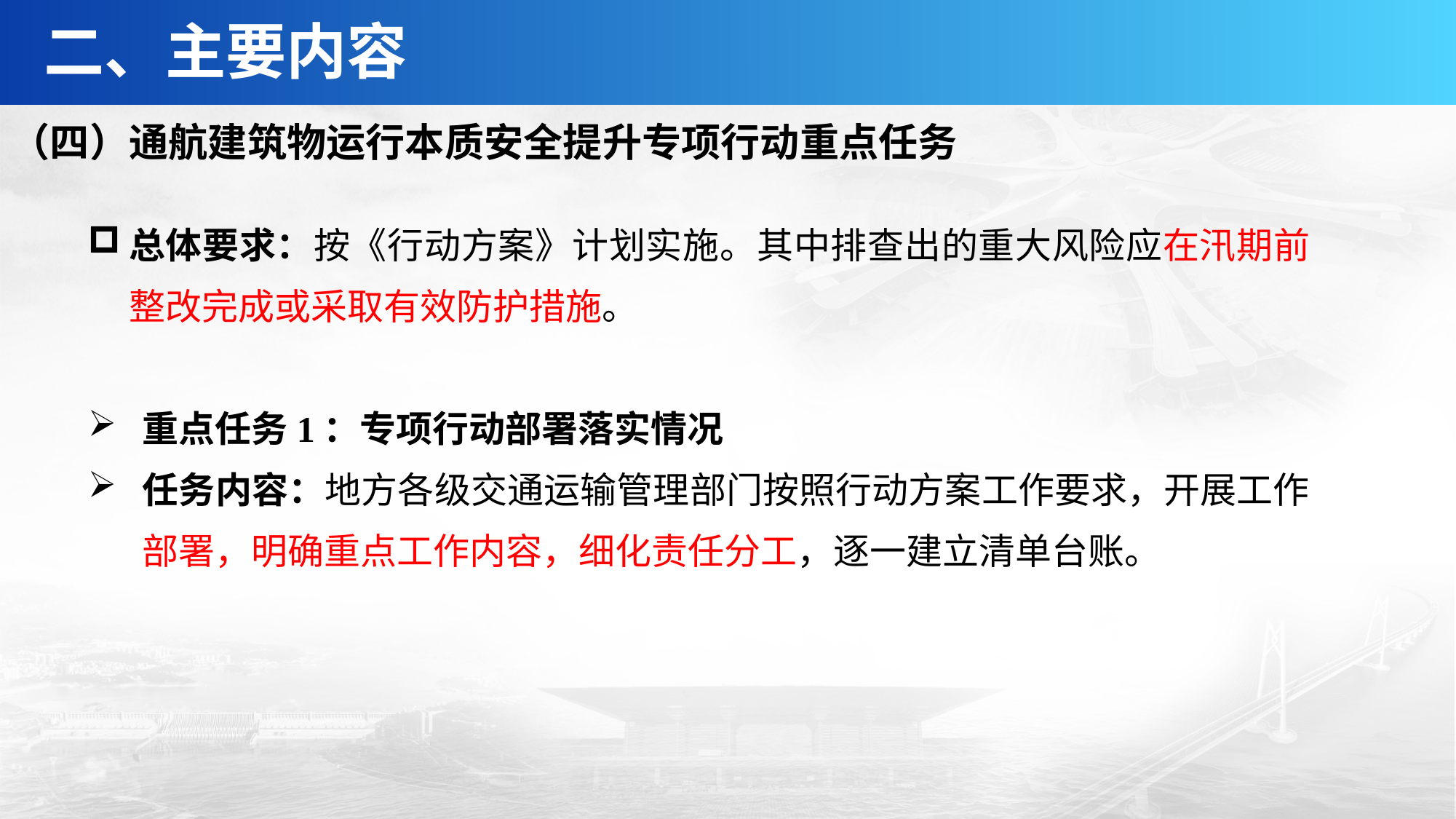

二、主要内容
（四）通航建筑物运行本质安全提升专项行动重点任务
总体要求：按《行动方案》计划实施。其中排查出的重大风险应在汛期前整改完成或采取有效防护措施。

重点任务1：专项行动部署落实情况
任务内容：地方各级交通运输管理部门按照行动方案工作要求，开展工作部署，明确重点工作内容，细化责任分工，逐一建立清单台账。
15